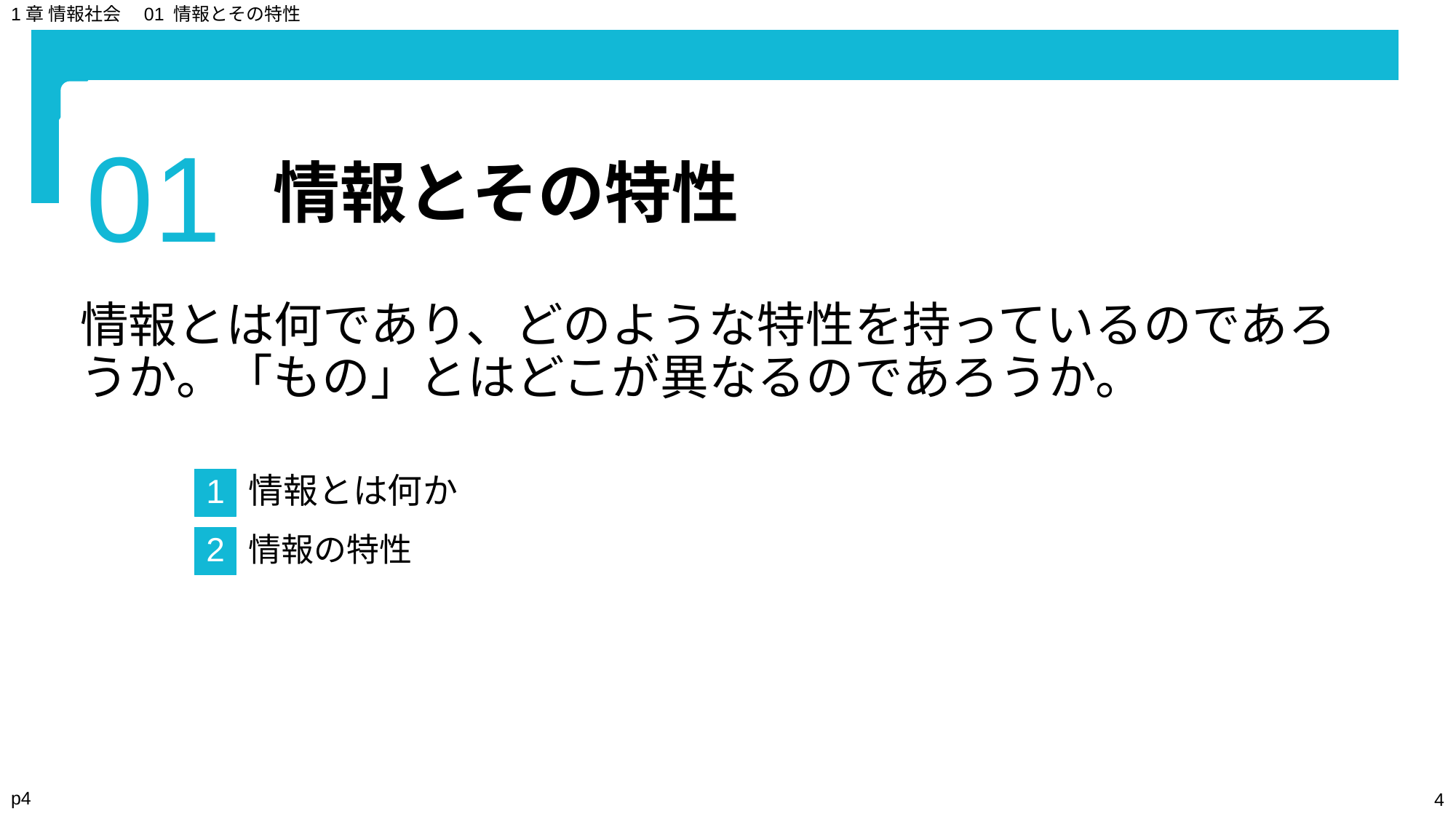

1章 情報社会　01 情報とその特性

01
# 情報とその特性
情報とは何であり、どのような特性を持っているのであろうか。「もの」とはどこが異なるのであろうか。
1
情報とは何か
2
情報の特性
p4
4